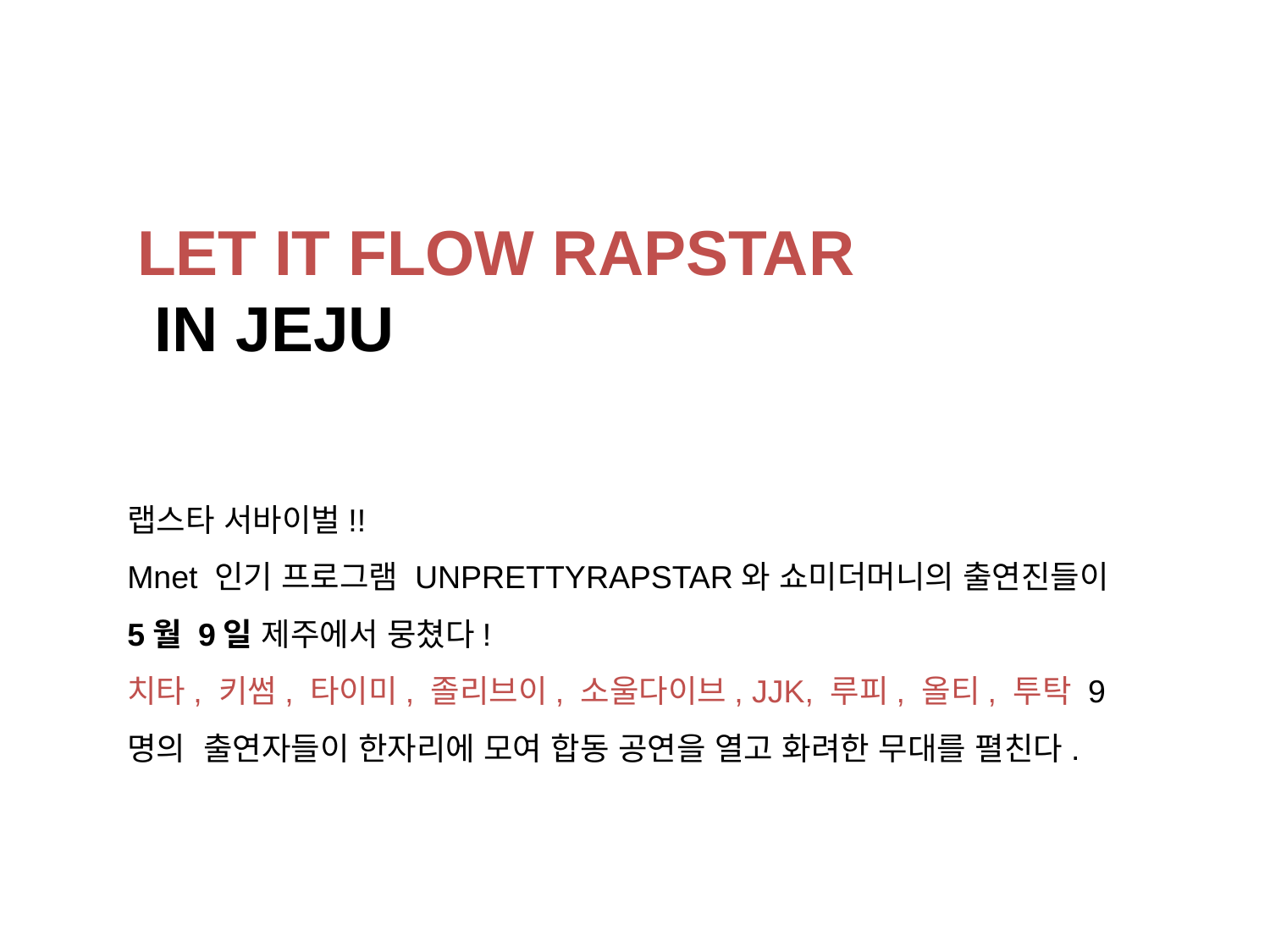

LET IT FLOW RAPSTAR
 IN JEJU
랩스타 서바이벌!!
Mnet 인기 프로그램 UNPRETTYRAPSTAR와 쇼미더머니의 출연진들이   5월 9일 제주에서 뭉쳤다!
치타, 키썸, 타이미, 졸리브이, 소울다이브, JJK, 루피, 올티, 투탁 9명의  출연자들이 한자리에 모여 합동 공연을 열고 화려한 무대를 펼친다.